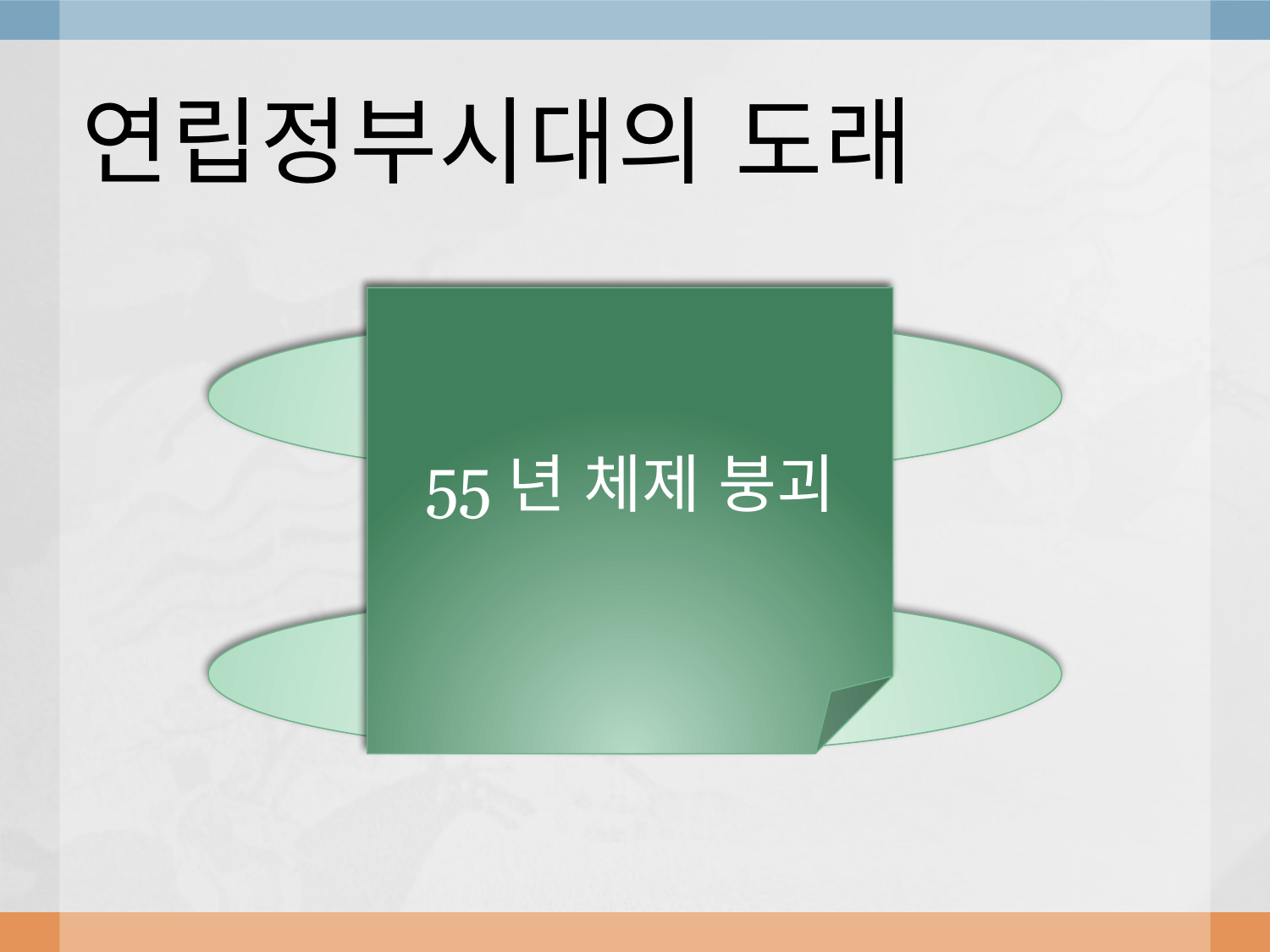

# 연립정부시대의 도래
55년 체제 붕괴
일본신당 호소가와 총리 임명
자민당이 아닌 정당이
일본정치 리드